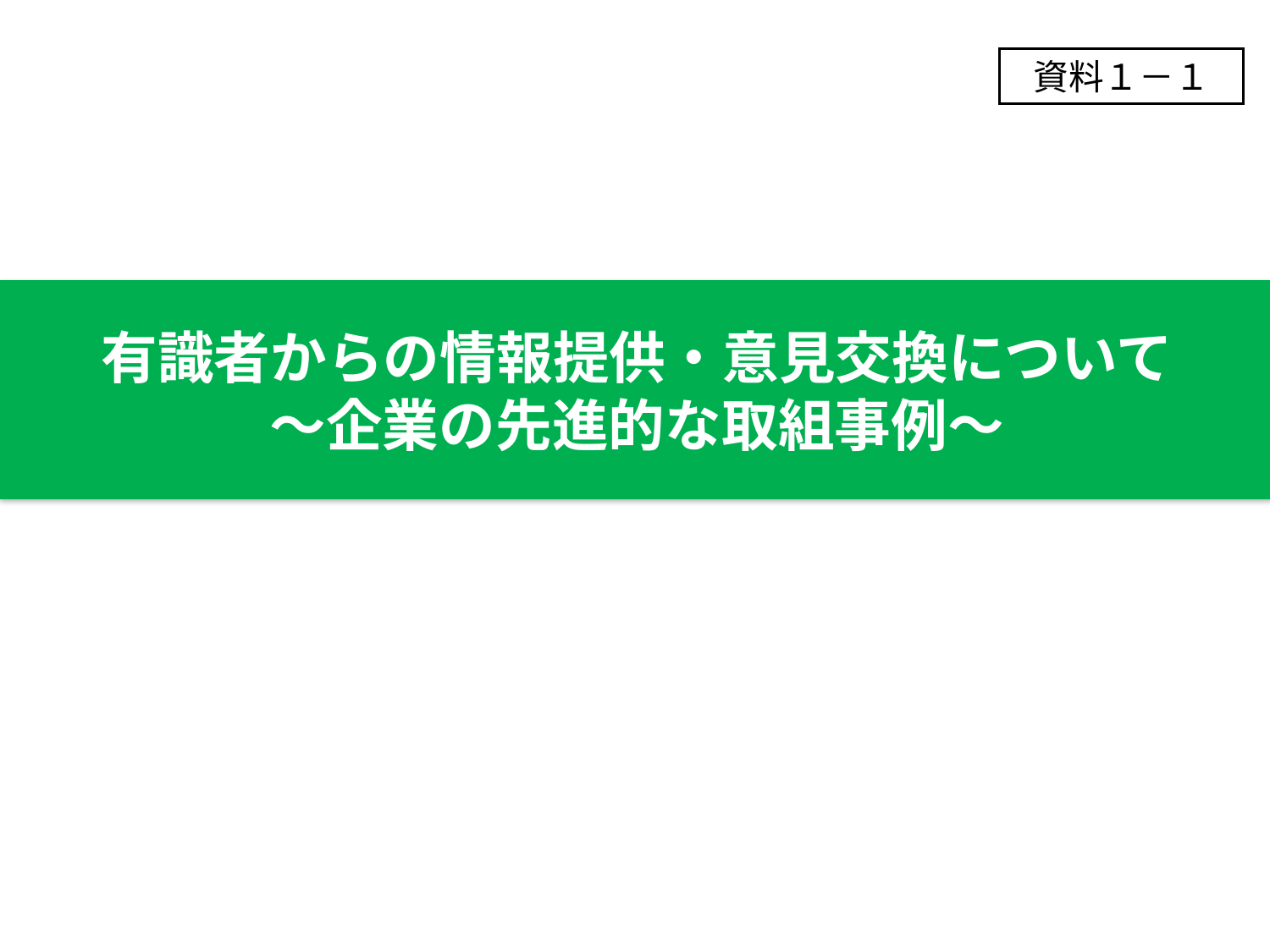

資料１－１
有識者からの情報提供・意見交換について
～企業の先進的な取組事例～